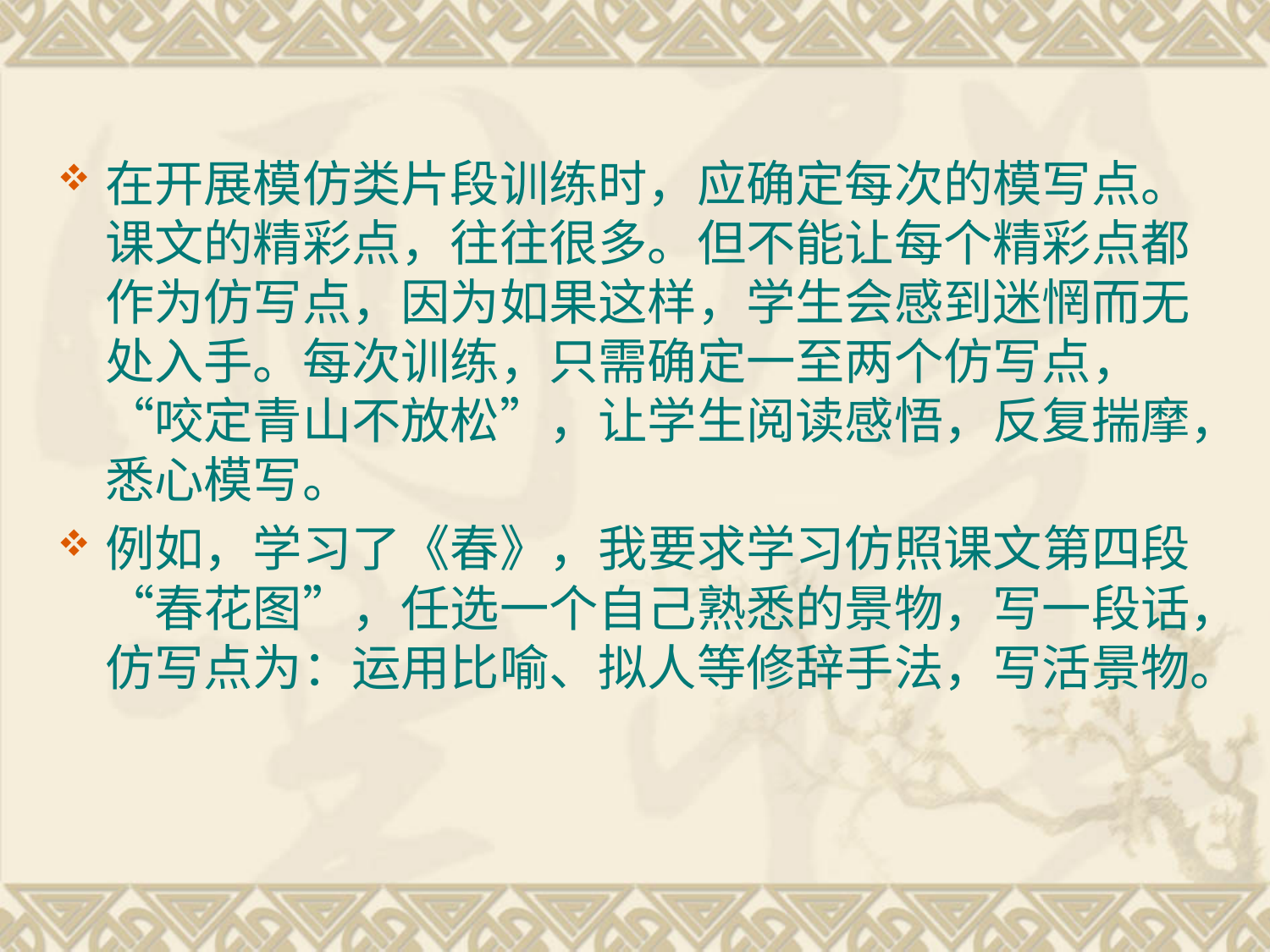

在开展模仿类片段训练时，应确定每次的模写点。课文的精彩点，往往很多。但不能让每个精彩点都作为仿写点，因为如果这样，学生会感到迷惘而无处入手。每次训练，只需确定一至两个仿写点，“咬定青山不放松”，让学生阅读感悟，反复揣摩，悉心模写。
例如，学习了《春》，我要求学习仿照课文第四段“春花图”，任选一个自己熟悉的景物，写一段话，仿写点为：运用比喻、拟人等修辞手法，写活景物。